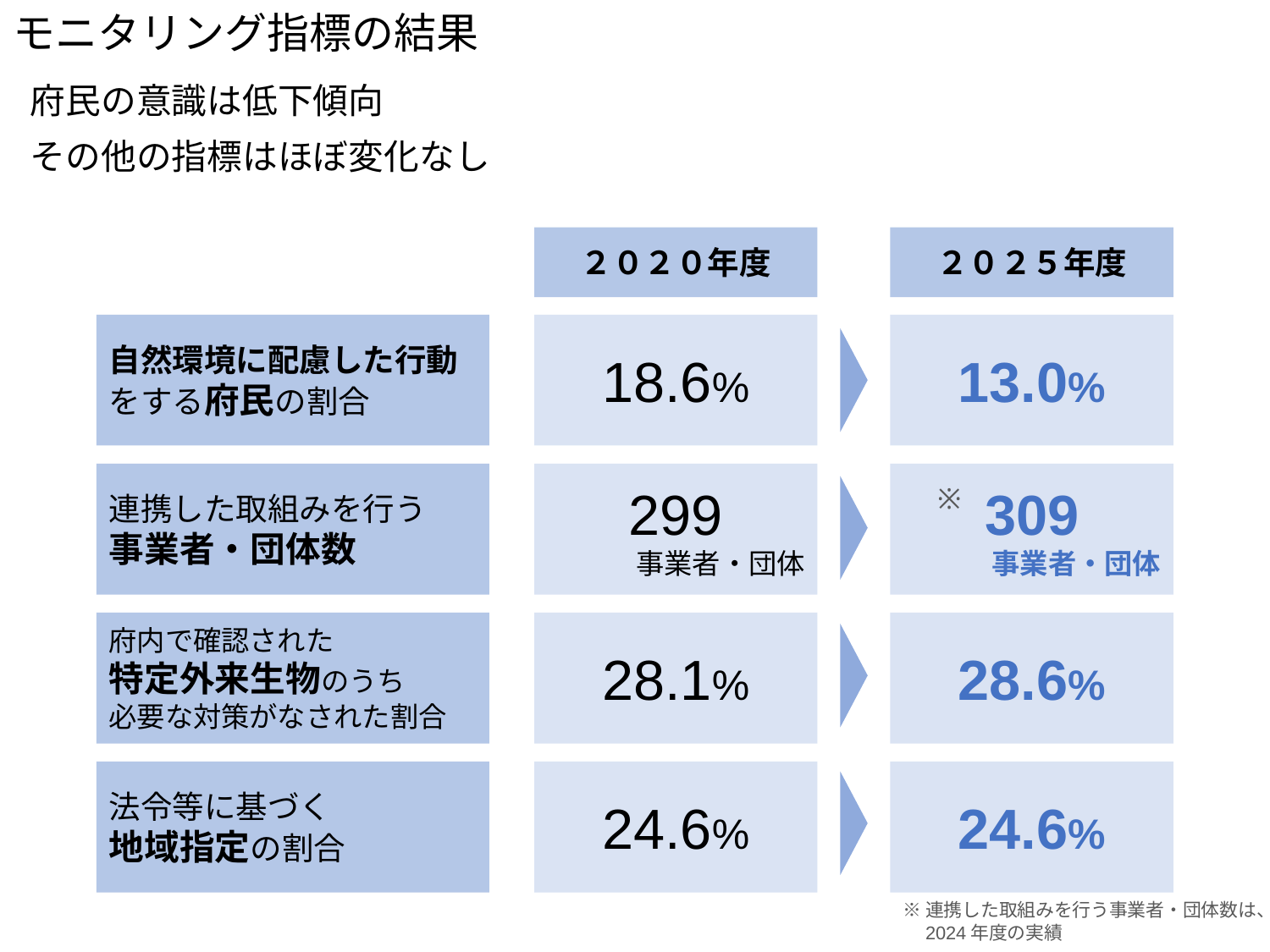

# モニタリング指標の結果
府民の意識は低下傾向
その他の指標はほぼ変化なし
２０２０年度
２０２５年度
自然環境に配慮した行動をする府民の割合
18.6%
13.0%

連携した取組みを行う
事業者・団体数
299
事業者・団体
309
事業者・団体

府内で確認された
特定外来生物のうち
必要な対策がなされた割合
28.1%
28.6%

法令等に基づく
地域指定の割合
24.6%
24.6%

※
※連携した取組みを行う事業者・団体数は、
　2024年度の実績